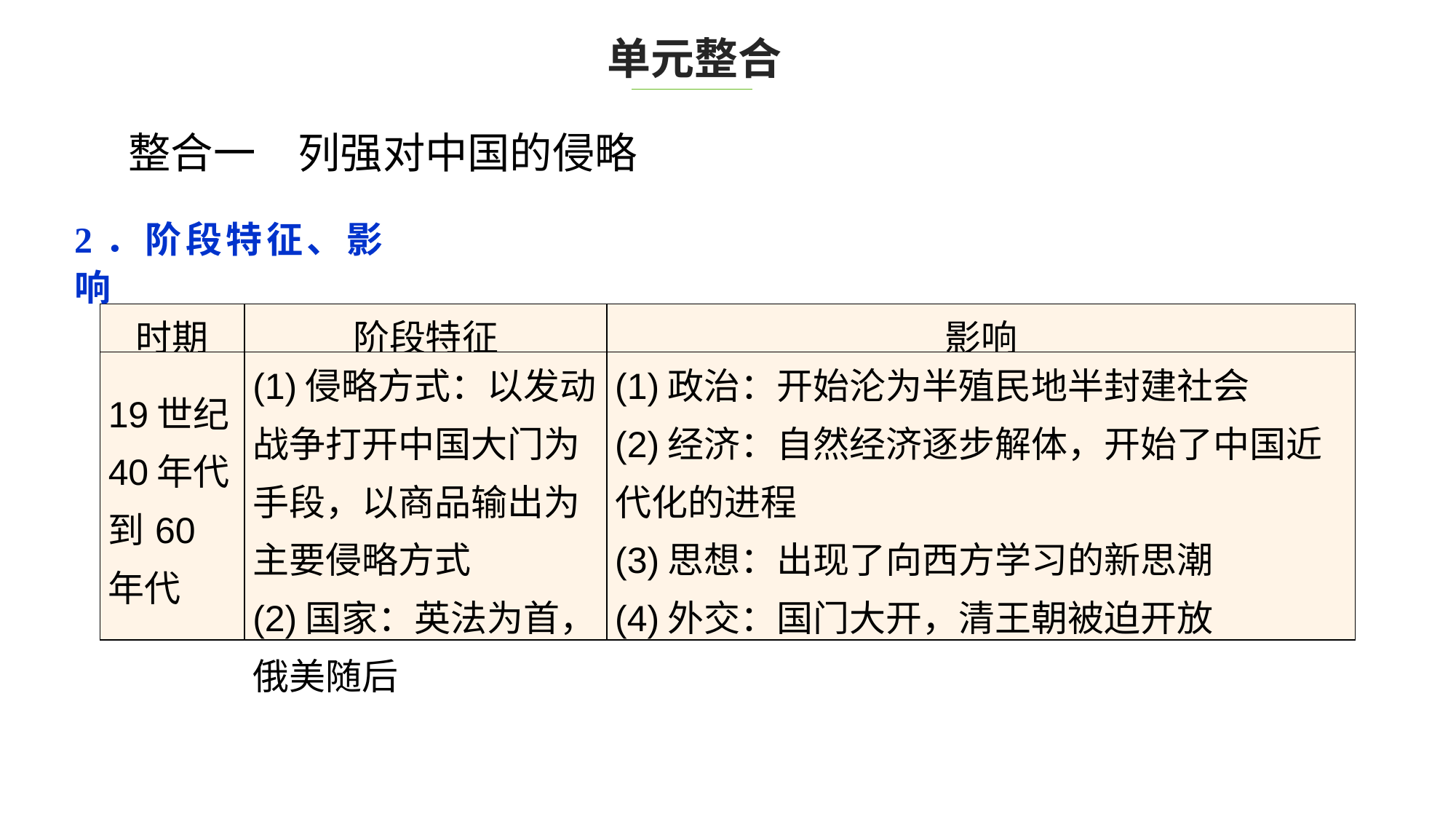

单元整合
整合一　列强对中国的侵略
2．阶段特征、影响
| 时期 | 阶段特征 | 影响 |
| --- | --- | --- |
| 19世纪40年代到60年代 | (1)侵略方式：以发动战争打开中国大门为手段，以商品输出为主要侵略方式 (2)国家：英法为首，俄美随后 | (1)政治：开始沦为半殖民地半封建社会 (2)经济：自然经济逐步解体，开始了中国近代化的进程 (3)思想：出现了向西方学习的新思潮 (4)外交：国门大开，清王朝被迫开放 |